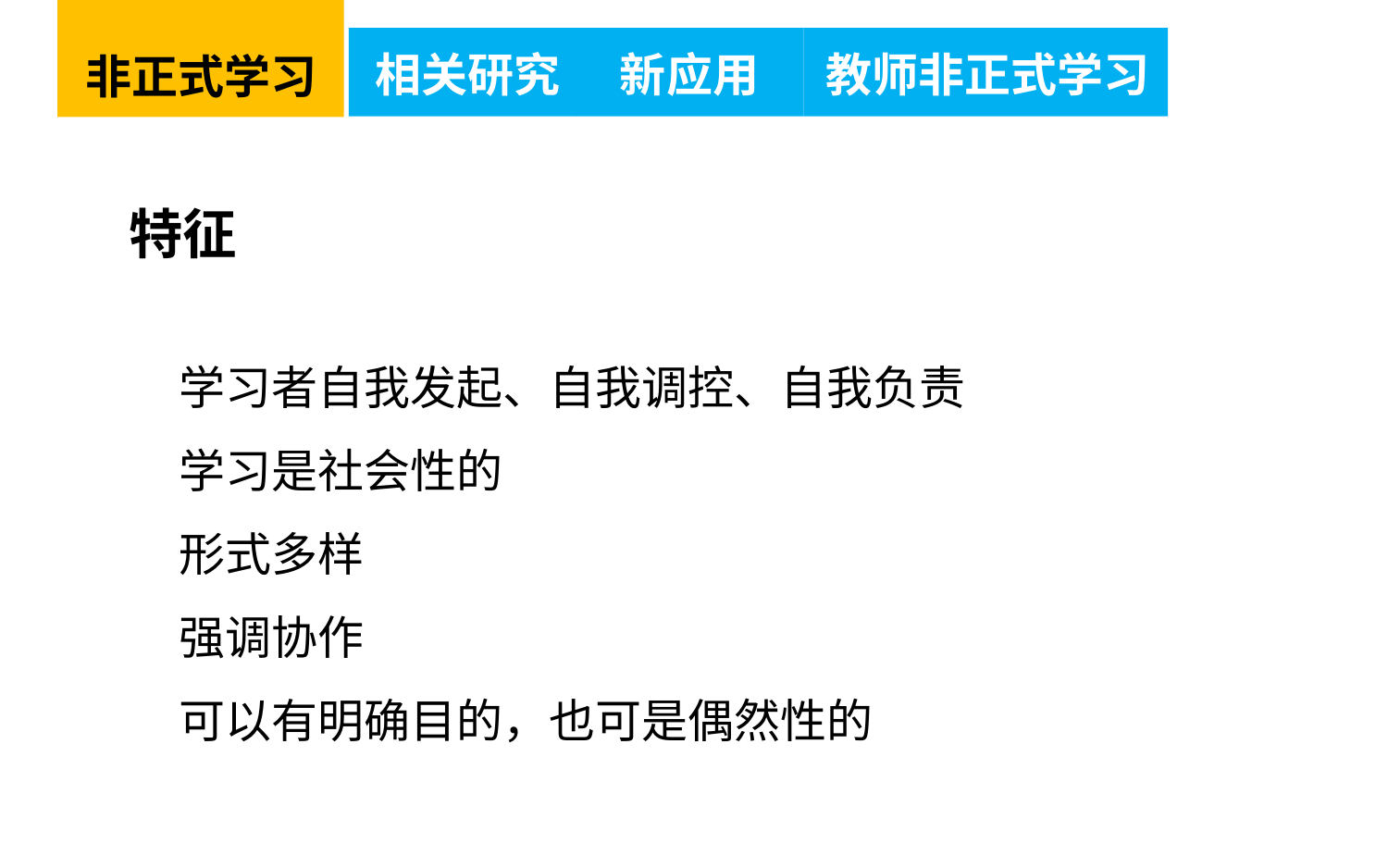

特征
学习者自我发起、自我调控、自我负责
学习是社会性的
形式多样
强调协作
可以有明确目的，也可是偶然性的